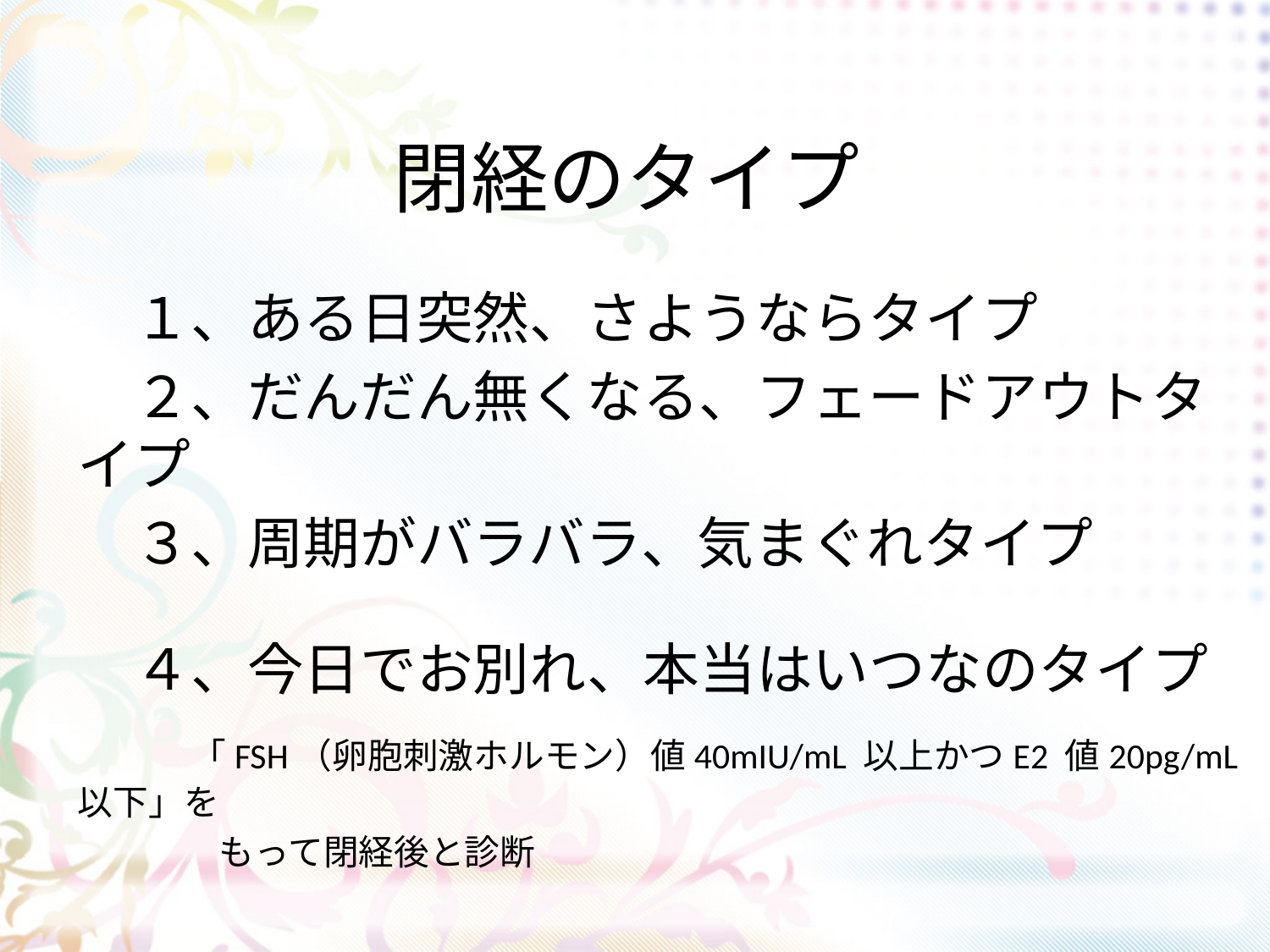

# 閉経のタイプ
　１、ある日突然、さようならタイプ
　２、だんだん無くなる、フェードアウトタイプ
　３、周期がバラバラ、気まぐれタイプ

　４、今日でお別れ、本当はいつなのタイプ
　　「FSH（卵胞刺激ホルモン）値40mIU/mL 以上かつE2 値20pg/mL以下」を
　　　　もって閉経後と診断